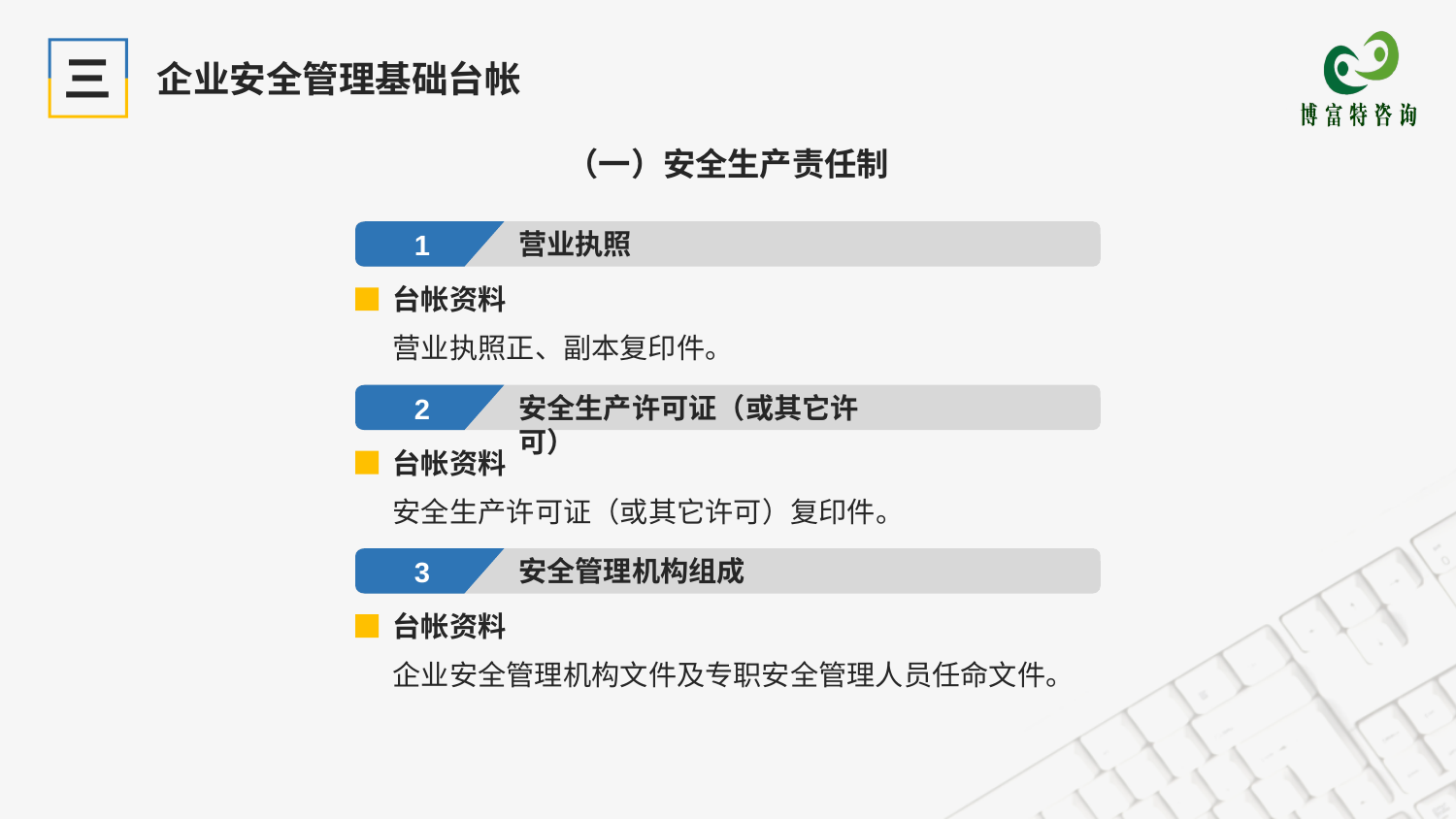

三
企业安全管理基础台帐
（一）安全生产责任制
营业执照
1

台帐资料
营业执照正、副本复印件。
安全生产许可证（或其它许可）
2

台帐资料
安全生产许可证（或其它许可）复印件。
安全管理机构组成
3

台帐资料
企业安全管理机构文件及专职安全管理人员任命文件。